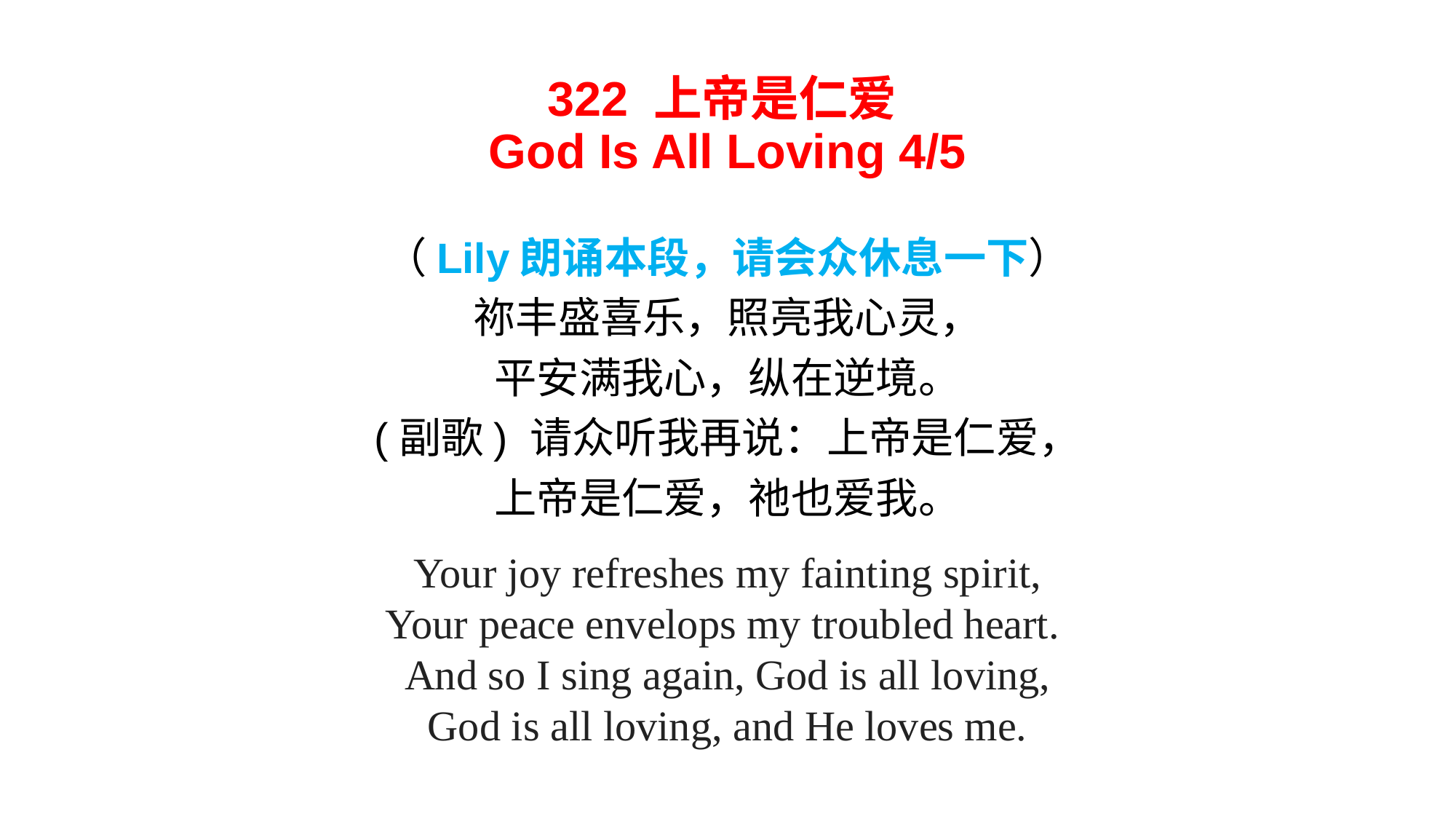

# 322 上帝是仁爱 God Is All Loving 4/5
（Lily朗诵本段，请会众休息一下）
祢丰盛喜乐，照亮我心灵，
平安满我心，纵在逆境。
(副歌) 请众听我再说：上帝是仁爱，
上帝是仁爱，祂也爱我。

Your joy refreshes my fainting spirit,
Your peace envelops my troubled heart.
And so I sing again, God is all loving,
God is all loving, and He loves me.